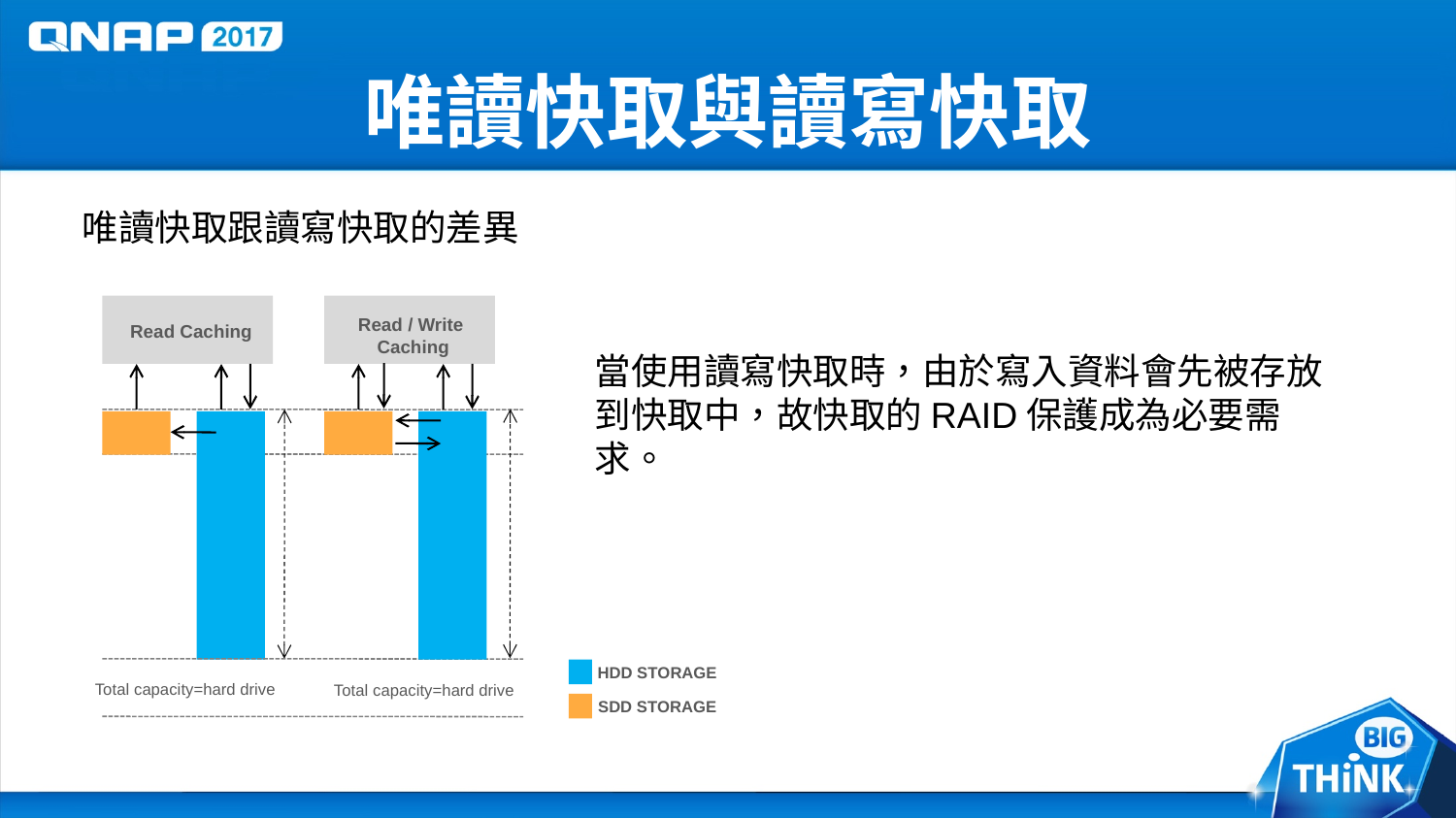

# 唯讀快取與讀寫快取
唯讀快取跟讀寫快取的差異

Read Caching
Read / Write
 Caching
HDD STORAGE
Total capacity=hard drive

SDD STORAGE

當使用讀寫快取時，由於寫入資料會先被存放到快取中，故快取的RAID保護成為必要需求。
Total capacity=hard drive